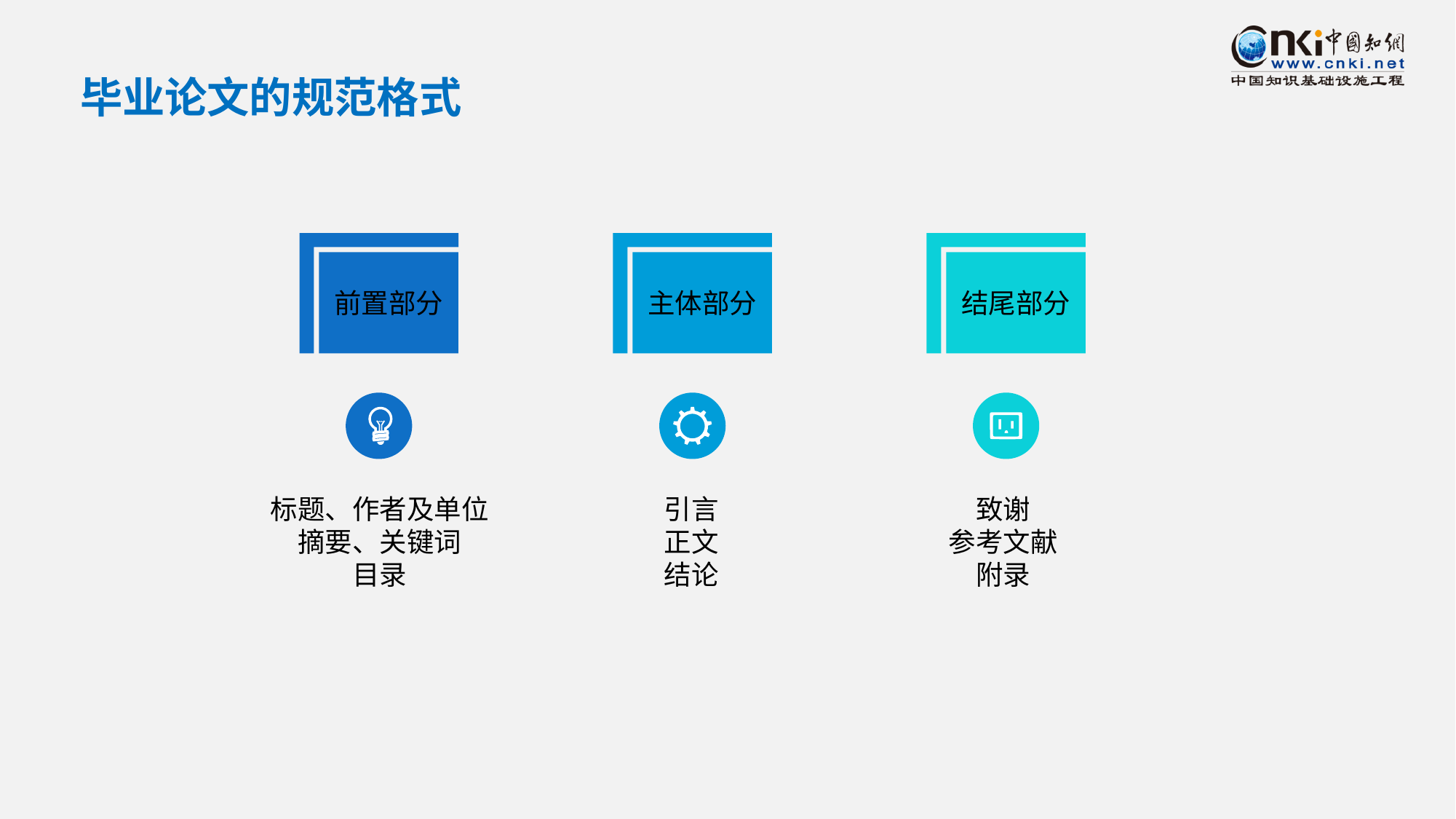

毕业论文的规范格式

前置部分
主体部分
结尾部分

致谢
参考文献
附录
标题、作者及单位
摘要、关键词
目录
引言
正文
结论